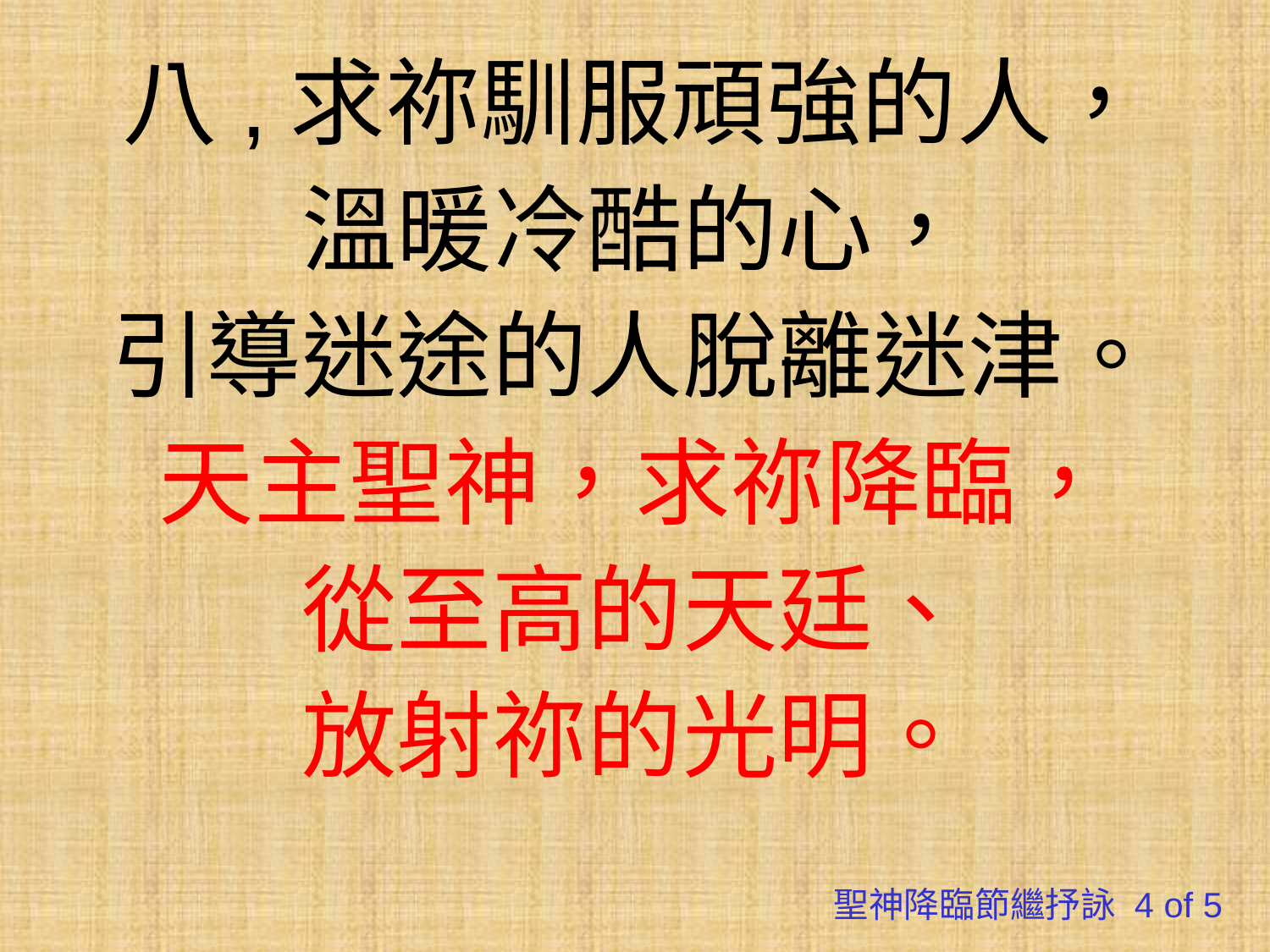

八,求祢馴服頑強的人，
溫暖冷酷的心，
引導迷途的人脫離迷津。
天主聖神，求祢降臨，
從至高的天廷、
放射祢的光明。
聖神降臨節繼抒詠 4 of 5